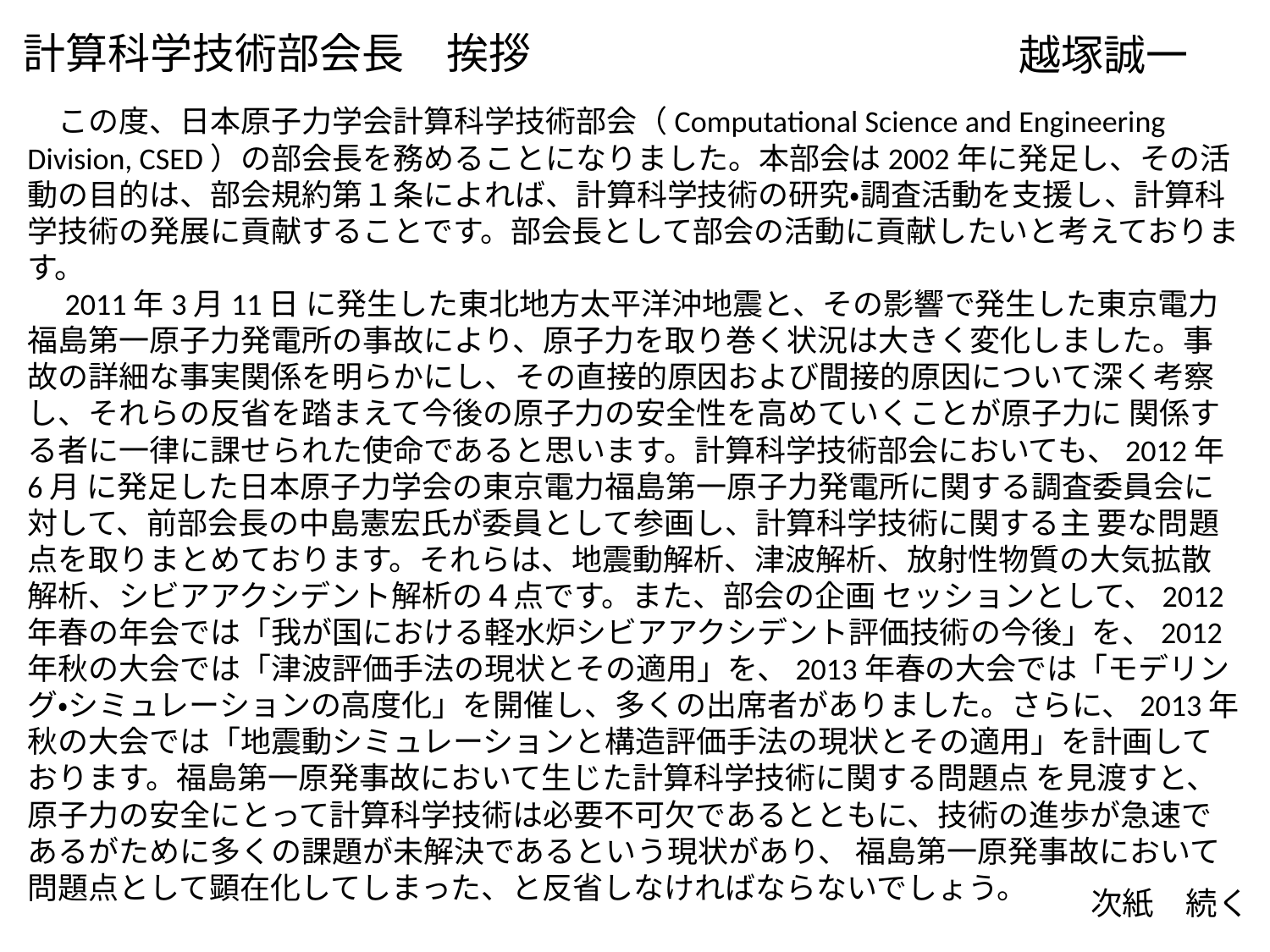

計算科学技術部会長　挨拶
越塚誠一
　この度、日本原子力学会計算科学技術部会（Computational Science and Engineering Division, CSED）の部会長を務めることになりました。本部会は2002年に発足し、その活動の目的は、部会規約第１条によれば、計算科学技術の研究・調査活動を支援し、計算科学技術の発展に貢献することです。部会長として部会の活動に貢献したいと考えております。
　2011年3月11日 に発生した東北地方太平洋沖地震と、その影響で発生した東京電力福島第一原子力発電所の事故により、原子力を取り巻く状況は大きく変化しました。事故の詳細な事実関係を明らかにし、その直接的原因および間接的原因について深く考察し、それらの反省を踏まえて今後の原子力の安全性を高めていくことが原子力に 関係する者に一律に課せられた使命であると思います。計算科学技術部会においても、2012年6月 に発足した日本原子力学会の東京電力福島第一原子力発電所に関する調査委員会に対して、前部会長の中島憲宏氏が委員として参画し、計算科学技術に関する主 要な問題点を取りまとめております。それらは、地震動解析、津波解析、放射性物質の大気拡散解析、シビアアクシデント解析の４点です。また、部会の企画 セッションとして、2012年春の年会では「我が国における軽水炉シビアアクシデント評価技術の今後」を、2012年秋の大会では「津波評価手法の現状とその適用」を、2013年春の大会では「モデリング・シミュレーションの高度化」を開催し、多くの出席者がありました。さらに、2013年 秋の大会では「地震動シミュレーションと構造評価手法の現状とその適用」を計画しております。福島第一原発事故において生じた計算科学技術に関する問題点 を見渡すと、原子力の安全にとって計算科学技術は必要不可欠であるとともに、技術の進歩が急速であるがために多くの課題が未解決であるという現状があり、 福島第一原発事故において問題点として顕在化してしまった、と反省しなければならないでしょう。
次紙　続く